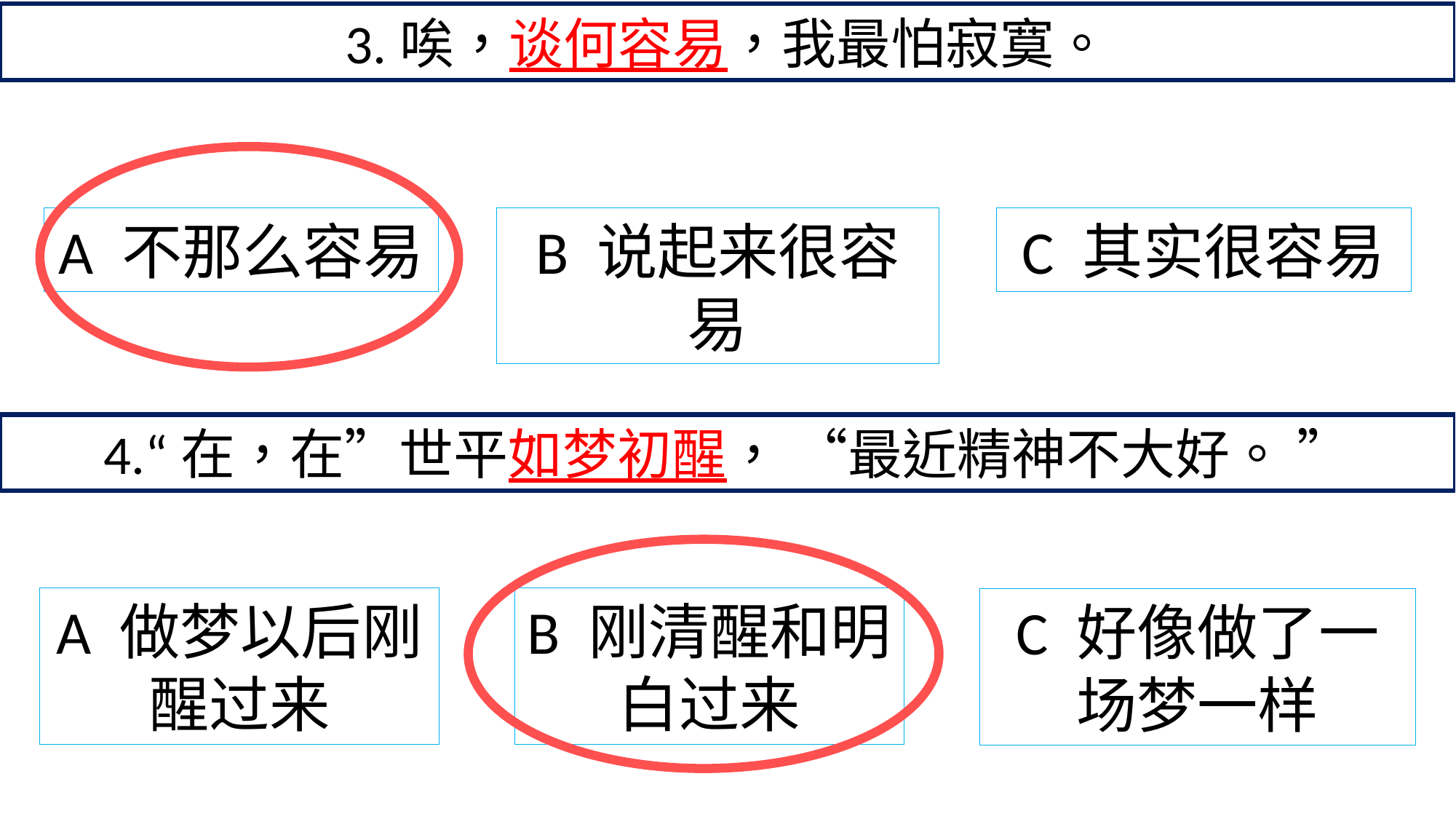

3.唉，谈何容易，我最怕寂寞。

A 不那么容易
B 说起来很容易
C 其实很容易
4.“在，在”世平如梦初醒， “最近精神不大好。 ”

A 做梦以后刚醒过来
B 刚清醒和明白过来
C 好像做了一场梦一样